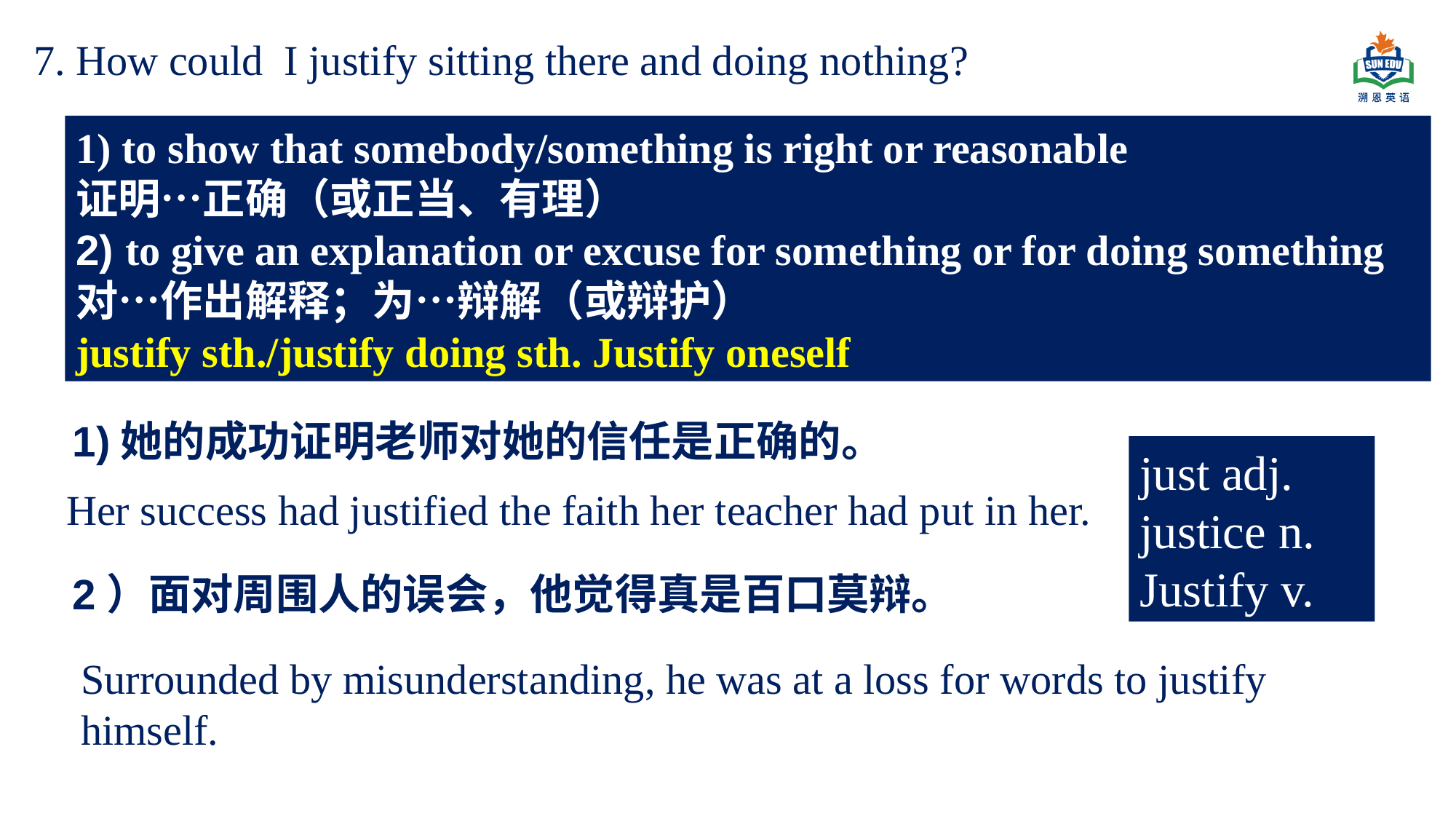

7. How could  I justify sitting there and doing nothing?
1) to show that somebody/something is right or reasonable
证明…正确（或正当、有理）
2) to give an explanation or excuse for something or for doing something   对…作出解释；为…辩解（或辩护）
justify sth./justify doing sth. Justify oneself
1)她的成功证明老师对她的信任是正确的。

2）面对周围人的误会，他觉得真是百口莫辩。
just adj.
justice n.
Justify v.
Her success had justified the faith her teacher had put in her.
Surrounded by misunderstanding, he was at a loss for words to justify himself.